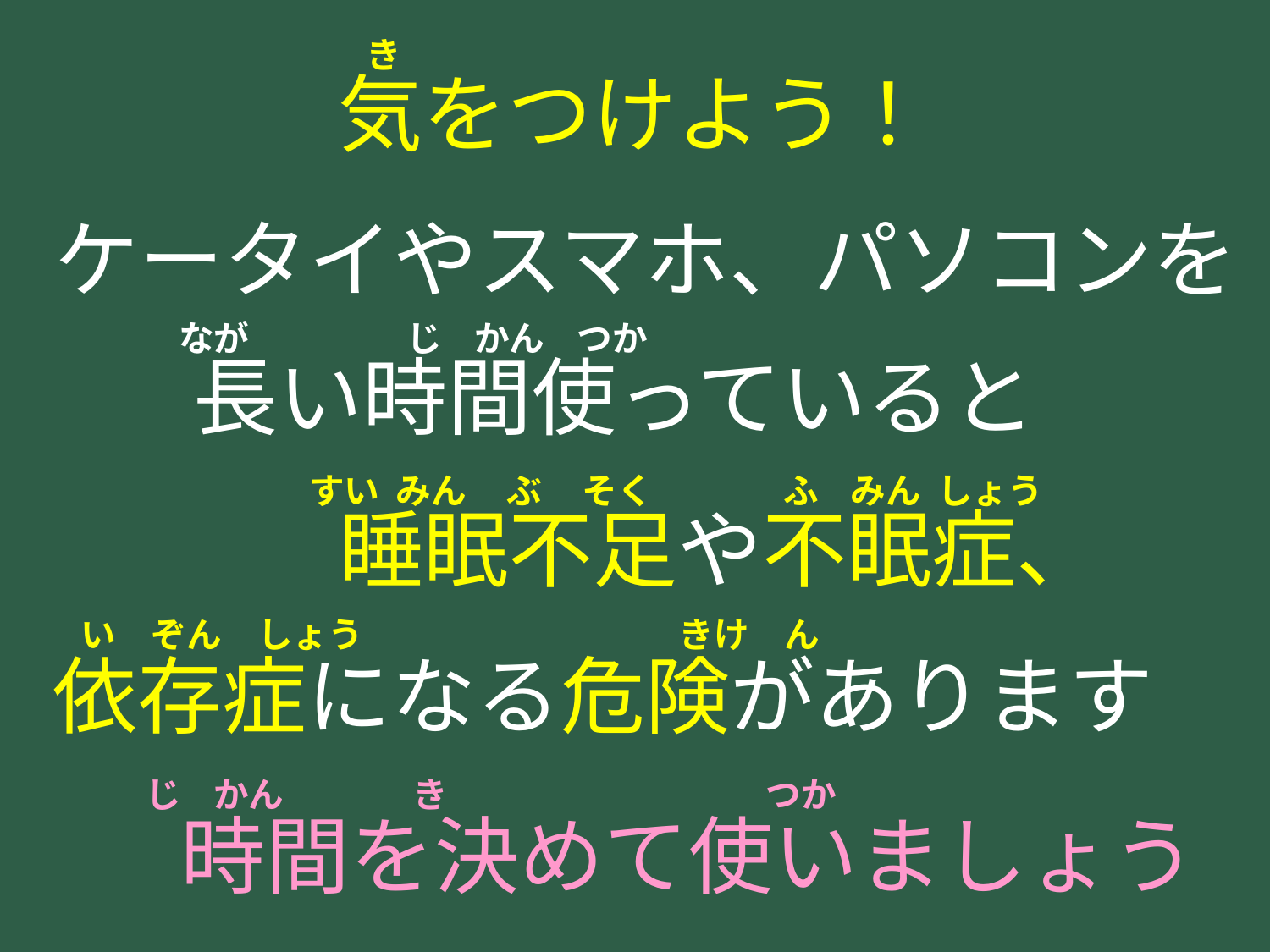

き
気をつけよう！
ケータイやスマホ、パソコンを
なが　　　　  じ    かん    つか
長い時間使っていると
すい  みん     ぶ     そく 　　　  ふ    みん  しょう
睡眠不足や不眠症、
   い　ぞん　しょう　　　                          きけ　ん
依存症になる危険があります
   じ    かん                き　　　　　　　　　つか
時間を決めて使いましょう